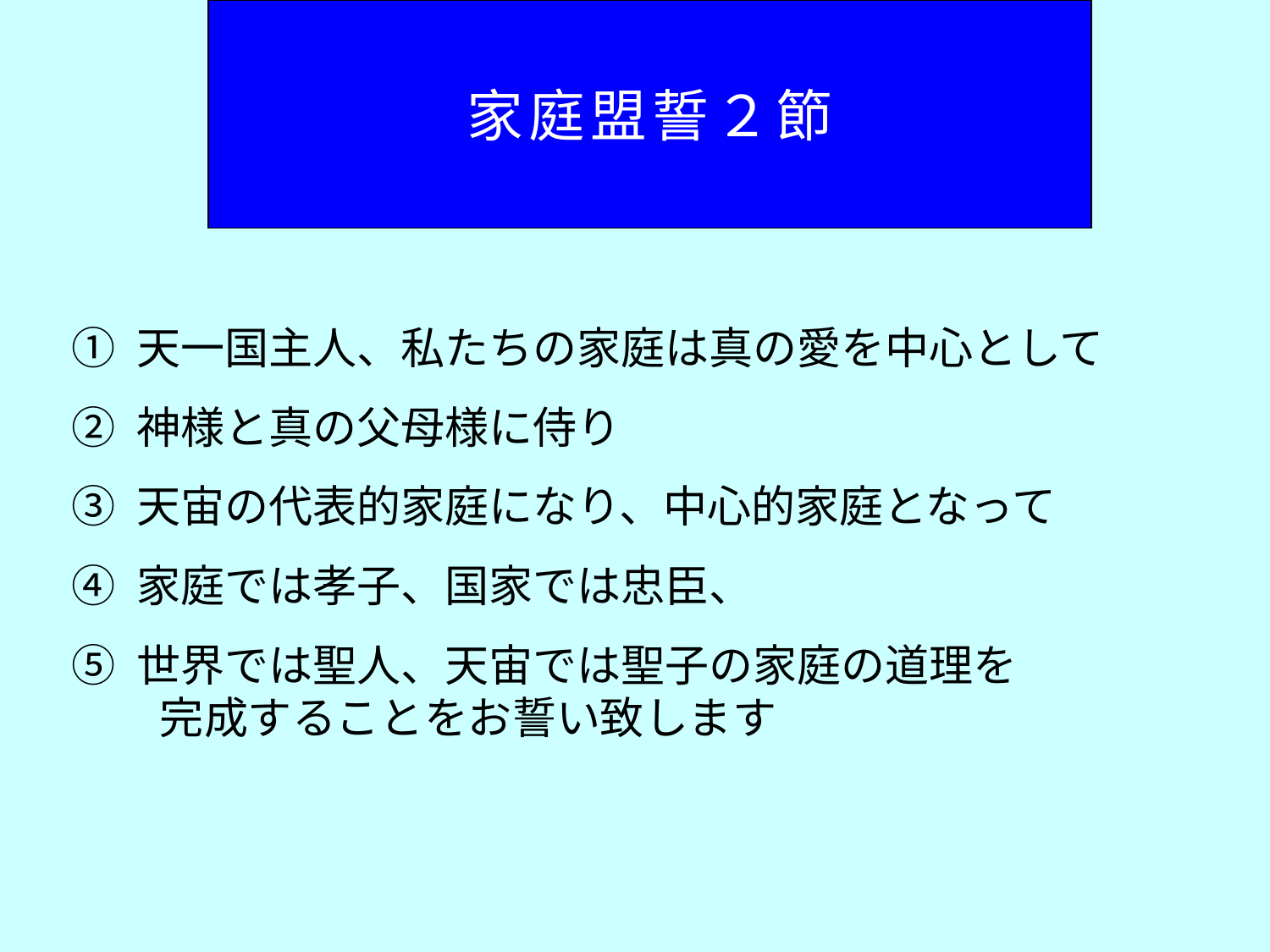

家庭盟誓２節

① 天一国主人、私たちの家庭は真の愛を中心として
② 神様と真の父母様に侍り
③ 天宙の代表的家庭になり、中心的家庭となって
④ 家庭では孝子、国家では忠臣、
⑤ 世界では聖人、天宙では聖子の家庭の道理を
　　完成することをお誓い致します